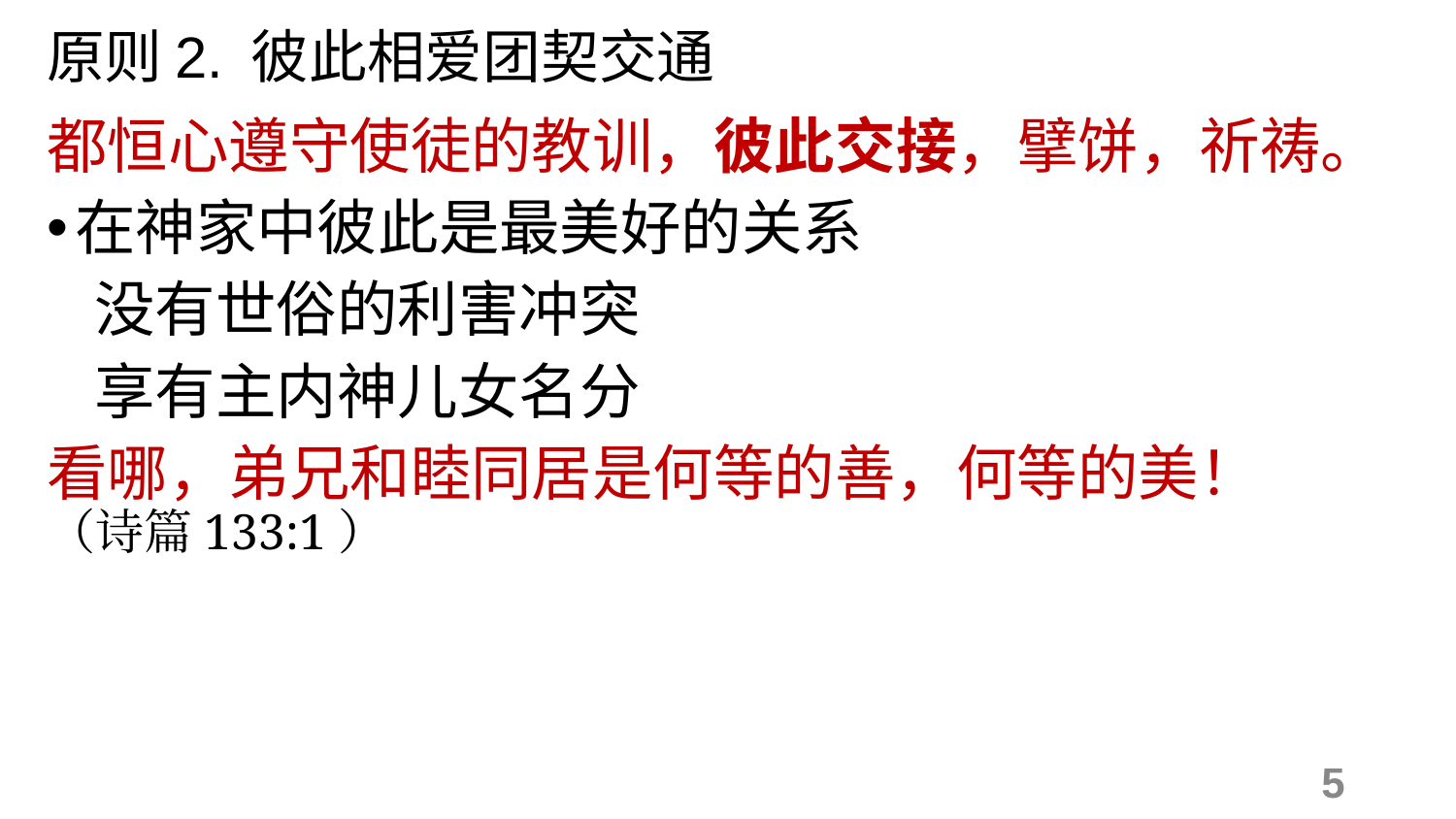

# 原则2. 彼此相爱团契交通
都恒心遵守使徒的教训，彼此交接，擘饼，祈祷。
在神家中彼此是最美好的关系
  没有世俗的利害冲突
  享有主内神儿女名分
看哪，弟兄和睦同居是何等的善，何等的美！
（诗篇133:1）

5